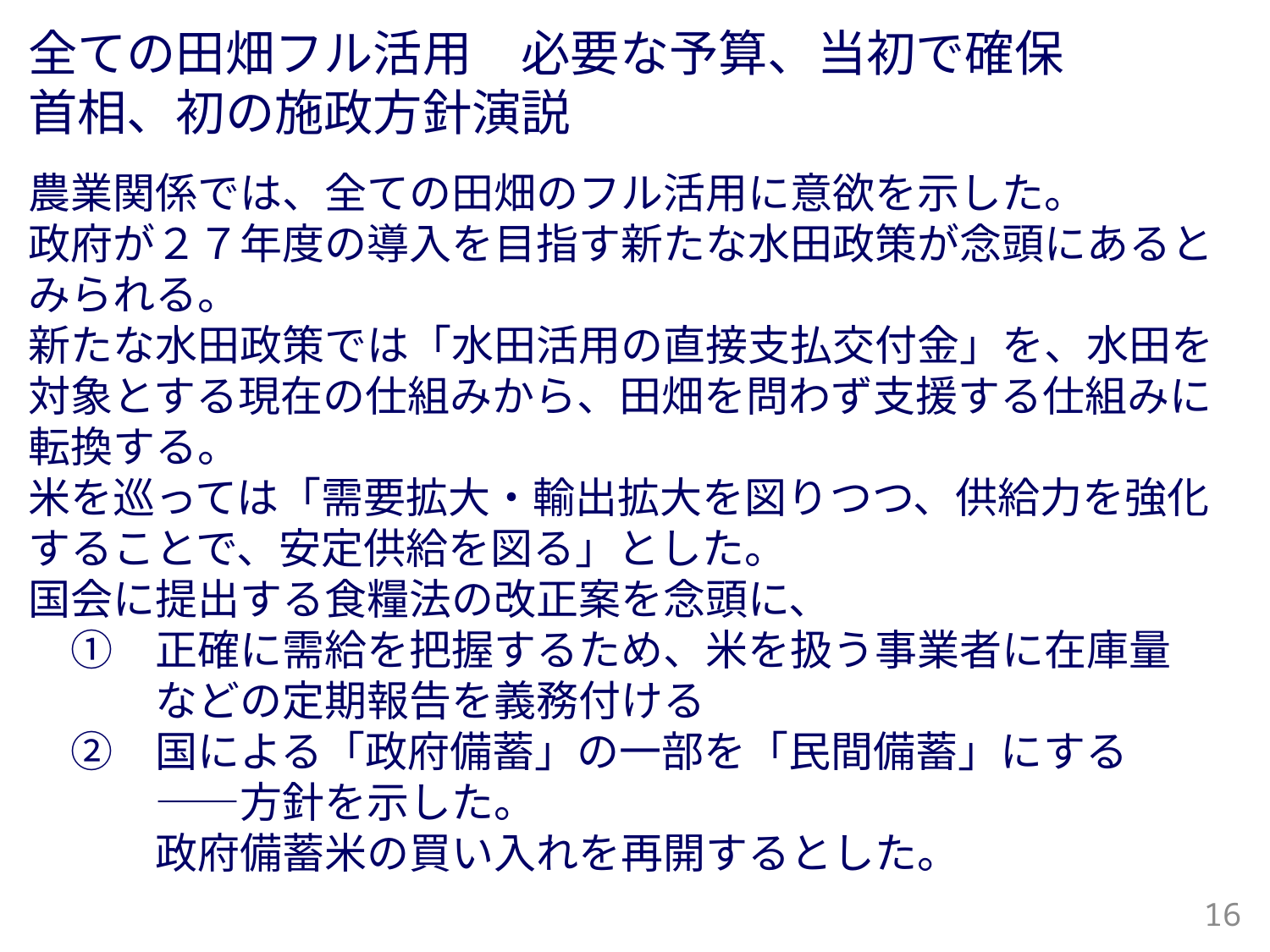

全ての田畑フル活用　必要な予算、当初で確保
首相、初の施政方針演説
農業関係では、全ての田畑のフル活用に意欲を示した。
政府が２７年度の導入を目指す新たな水田政策が念頭にあるとみられる。
新たな水田政策では「水田活用の直接支払交付金」を、水田を対象とする現在の仕組みから、田畑を問わず支援する仕組みに転換する。
米を巡っては「需要拡大・輸出拡大を図りつつ、供給力を強化することで、安定供給を図る」とした。
国会に提出する食糧法の改正案を念頭に、
　①　正確に需給を把握するため、米を扱う事業者に在庫量
　　　などの定期報告を義務付ける
　②　国による「政府備蓄」の一部を「民間備蓄」にする
　　　――方針を示した。
　　　政府備蓄米の買い入れを再開するとした。
16